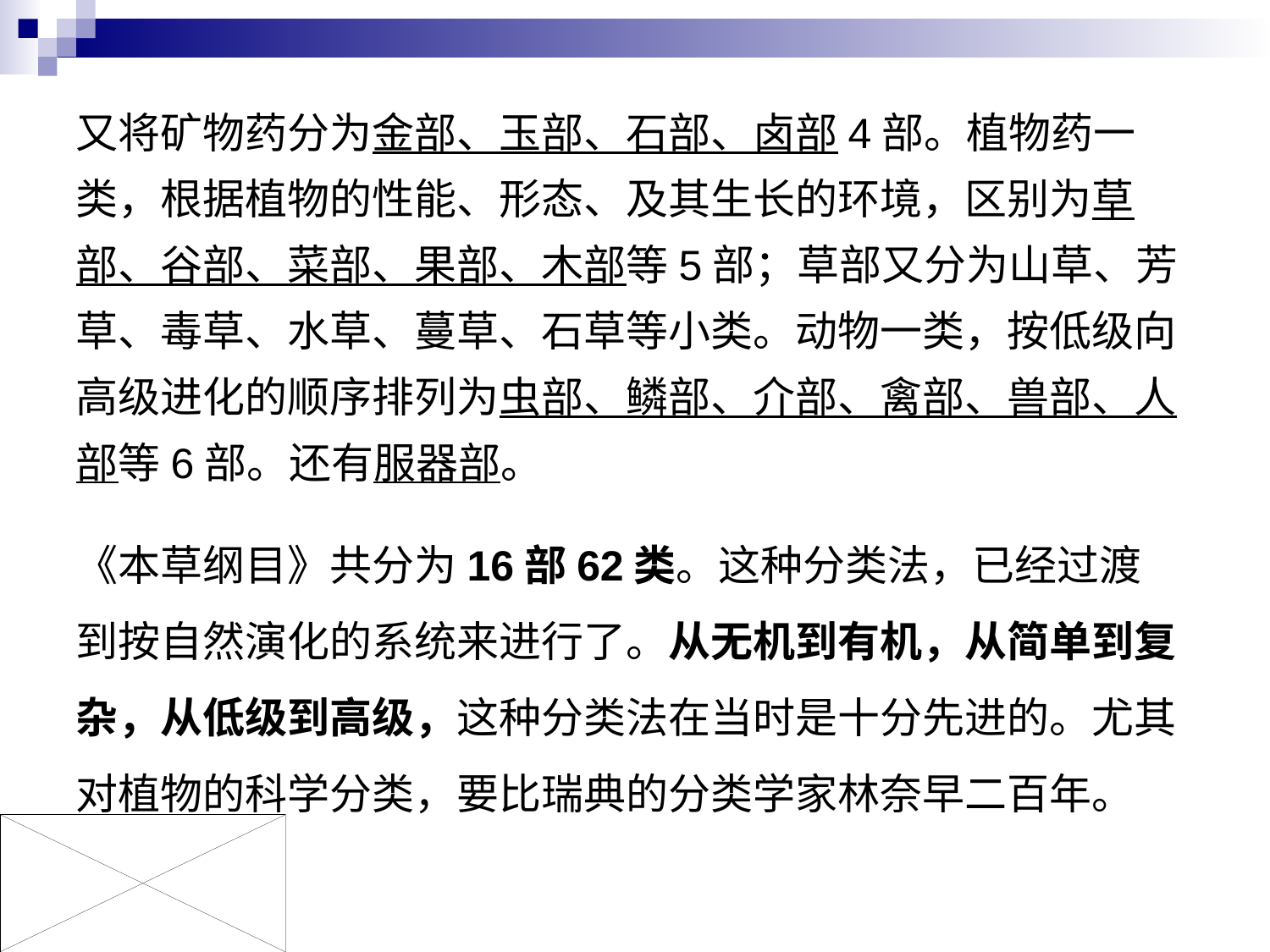

又将矿物药分为金部、玉部、石部、卤部4部。植物药一类，根据植物的性能、形态、及其生长的环境，区别为草部、谷部、菜部、果部、木部等5部；草部又分为山草、芳草、毒草、水草、蔓草、石草等小类。动物一类，按低级向高级进化的顺序排列为虫部、鳞部、介部、禽部、兽部、人部等6部。还有服器部。
《本草纲目》共分为16部62类。这种分类法，已经过渡到按自然演化的系统来进行了。从无机到有机，从简单到复杂，从低级到高级，这种分类法在当时是十分先进的。尤其对植物的科学分类，要比瑞典的分类学家林奈早二百年。